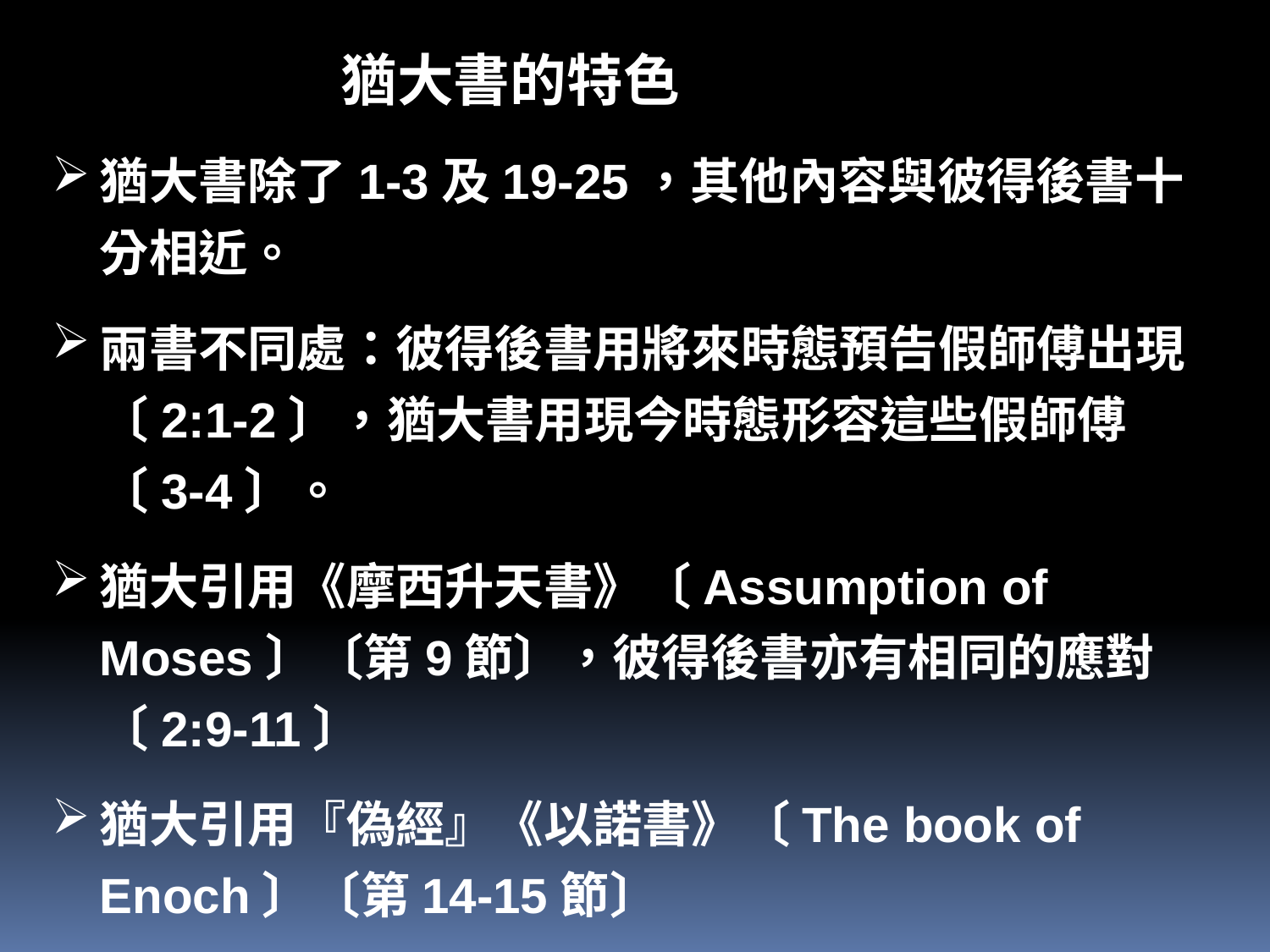

猶大書的特色
猶大書除了1-3及19-25，其他內容與彼得後書十分相近。
兩書不同處：彼得後書用將來時態預告假師傅出現〔2:1-2〕，猶大書用現今時態形容這些假師傅〔3-4〕。
猶大引用《摩西升天書》〔Assumption of Moses〕〔第9節〕，彼得後書亦有相同的應對〔2:9-11〕
猶大引用『偽經』《以諾書》〔The book of Enoch〕〔第14-15節〕